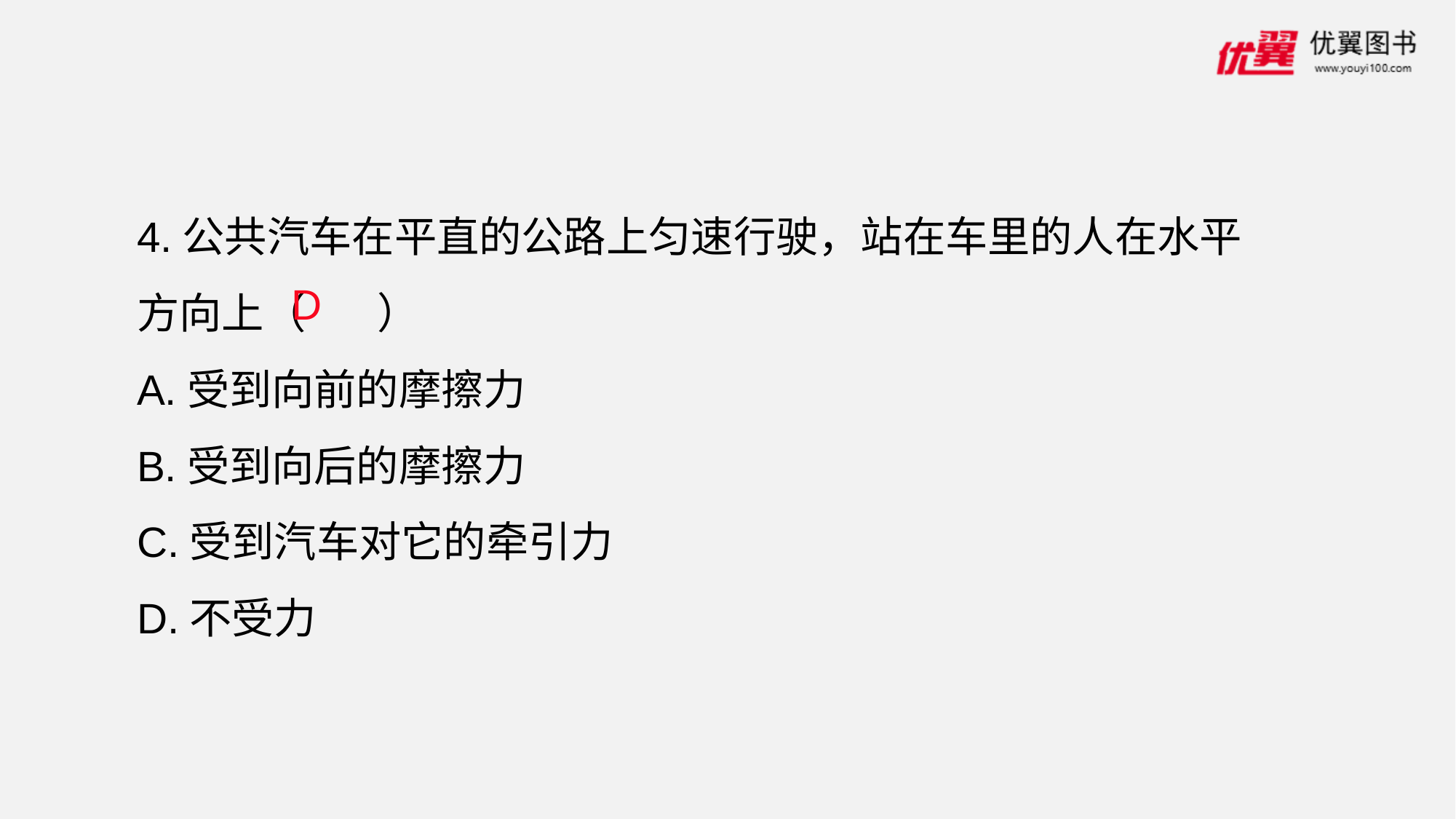

4.公共汽车在平直的公路上匀速行驶，站在车里的人在水平方向上（　   ）
A.受到向前的摩擦力
B.受到向后的摩擦力
C.受到汽车对它的牵引力
D.不受力

D